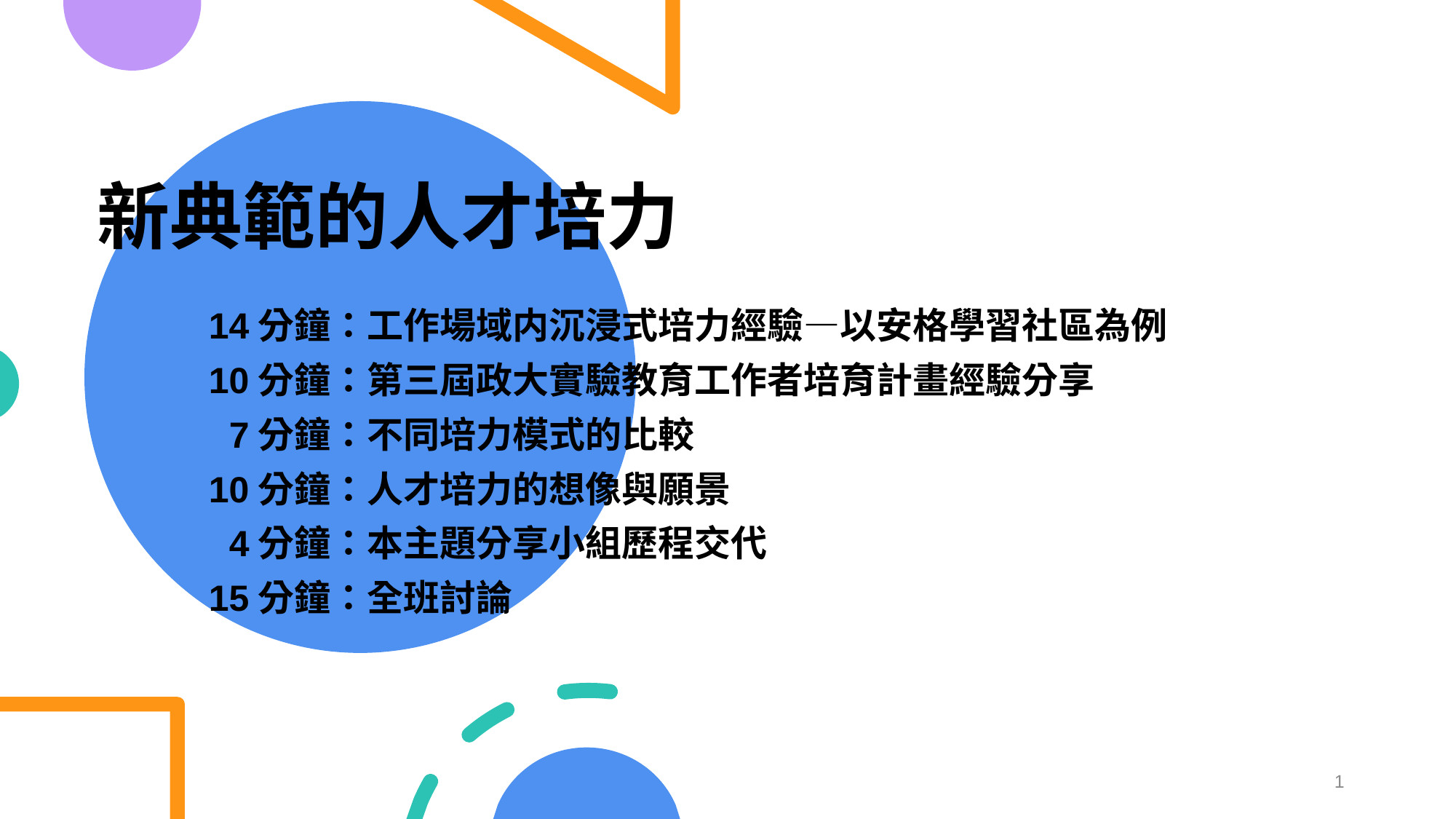

# 新典範的人才培力
14分鐘：工作場域内沉浸式培力經驗—以安格學習社區為例
10分鐘：第三屆政大實驗教育工作者培育計畫經驗分享
  7分鐘：不同培力模式的比較
10分鐘：人才培力的想像與願景
  4分鐘：本主題分享小組歷程交代
15分鐘：全班討論

1